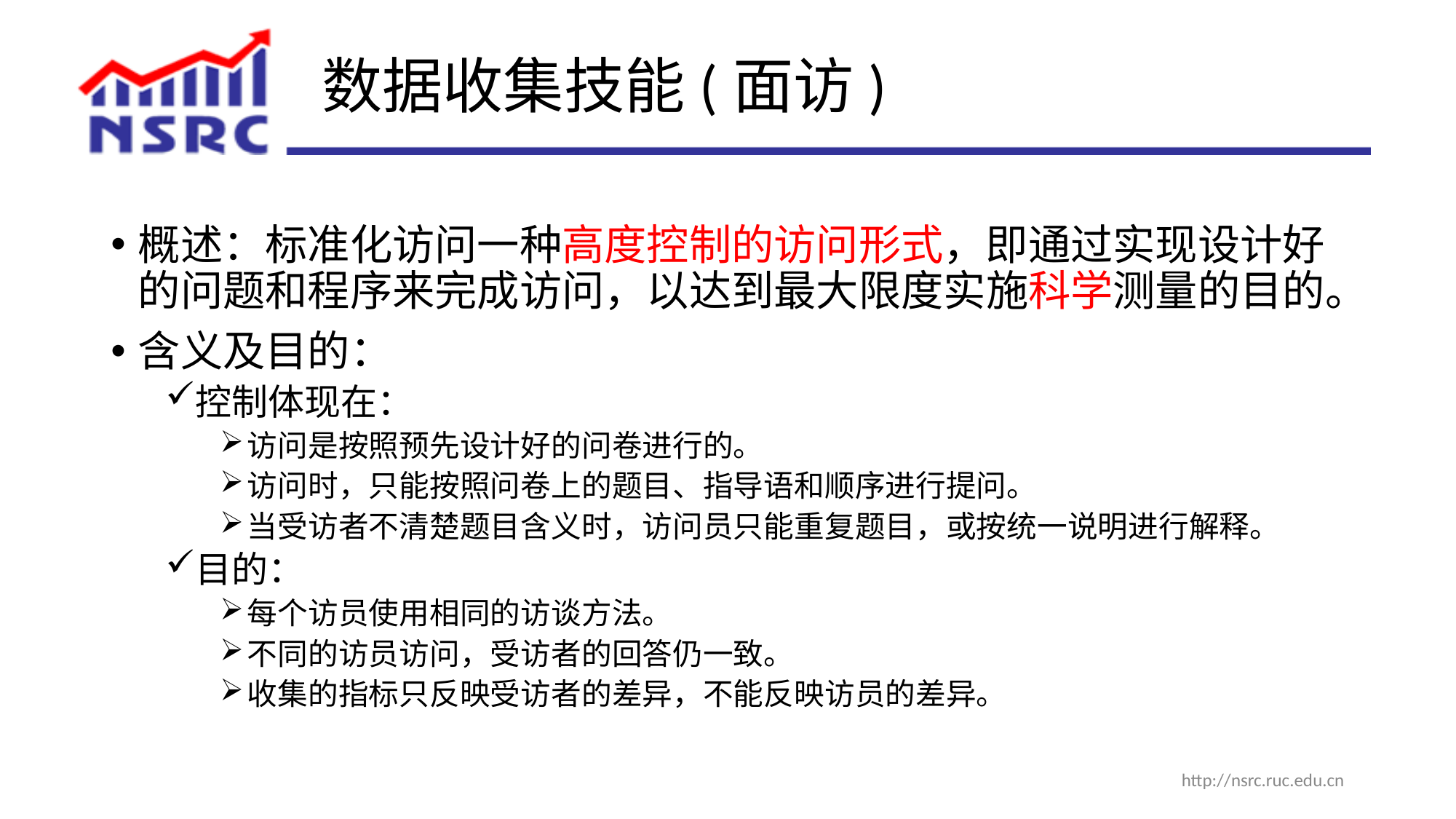

# 数据收集技能(面访)
概述：标准化访问一种高度控制的访问形式，即通过实现设计好的问题和程序来完成访问，以达到最大限度实施科学测量的目的。
含义及目的：
控制体现在：
访问是按照预先设计好的问卷进行的。
访问时，只能按照问卷上的题目、指导语和顺序进行提问。
当受访者不清楚题目含义时，访问员只能重复题目，或按统一说明进行解释。
目的：
每个访员使用相同的访谈方法。
不同的访员访问，受访者的回答仍一致。
收集的指标只反映受访者的差异，不能反映访员的差异。